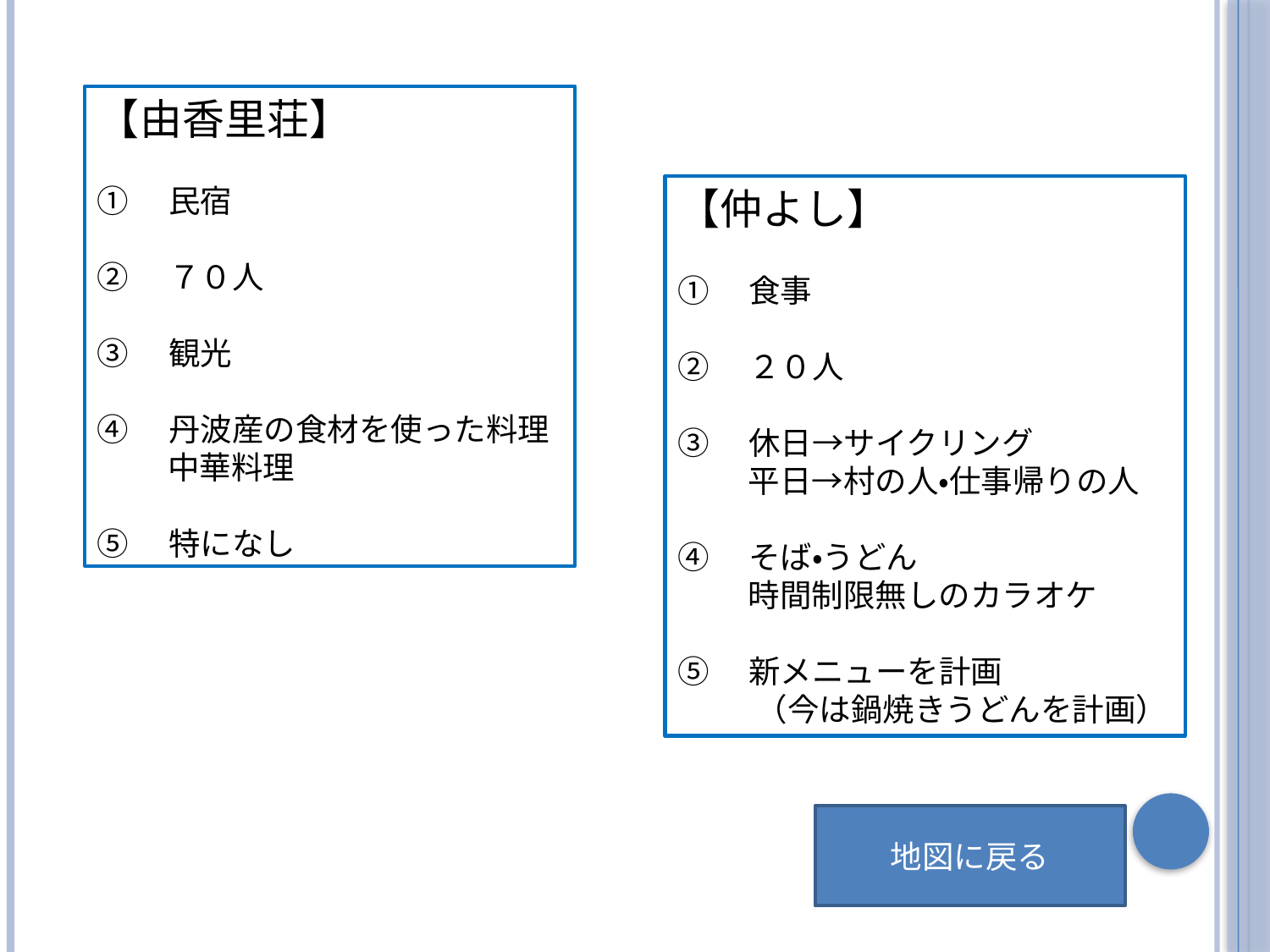

【由香里荘】

①　民宿

②　７０人

③　観光

④　丹波産の食材を使った料理
　 　中華料理

⑤　特になし

【仲よし】

①　食事

②　２０人

③　休日→サイクリング
　 　平日→村の人・仕事帰りの人

④　そば・うどん
　 　時間制限無しのカラオケ

⑤　新メニューを計画
 　　（今は鍋焼きうどんを計画）
地図に戻る